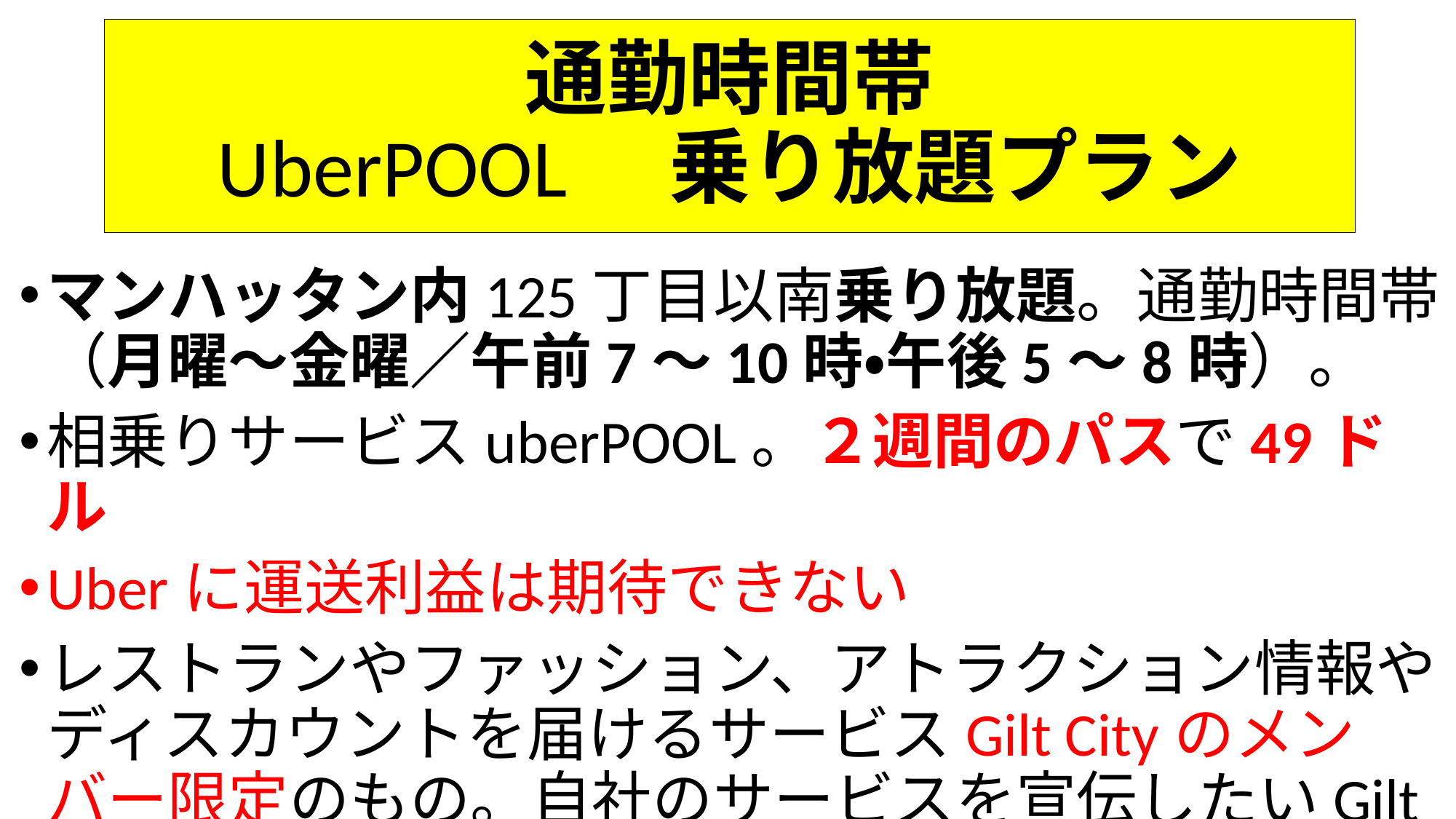

# 通勤時間帯 UberPOOL　乗り放題プラン
マンハッタン内125丁目以南乗り放題。通勤時間帯（月曜〜金曜／午前7〜10時・午後5〜8時）。
相乗りサービスuberPOOL。２週間のパスで49ドル
Uberに運送利益は期待できない
レストランやファッション、アトラクション情報やディスカウントを届けるサービスGilt Cityのメンバー限定のもの。自社のサービスを宣伝したいGilt CityのコラボPR作戦